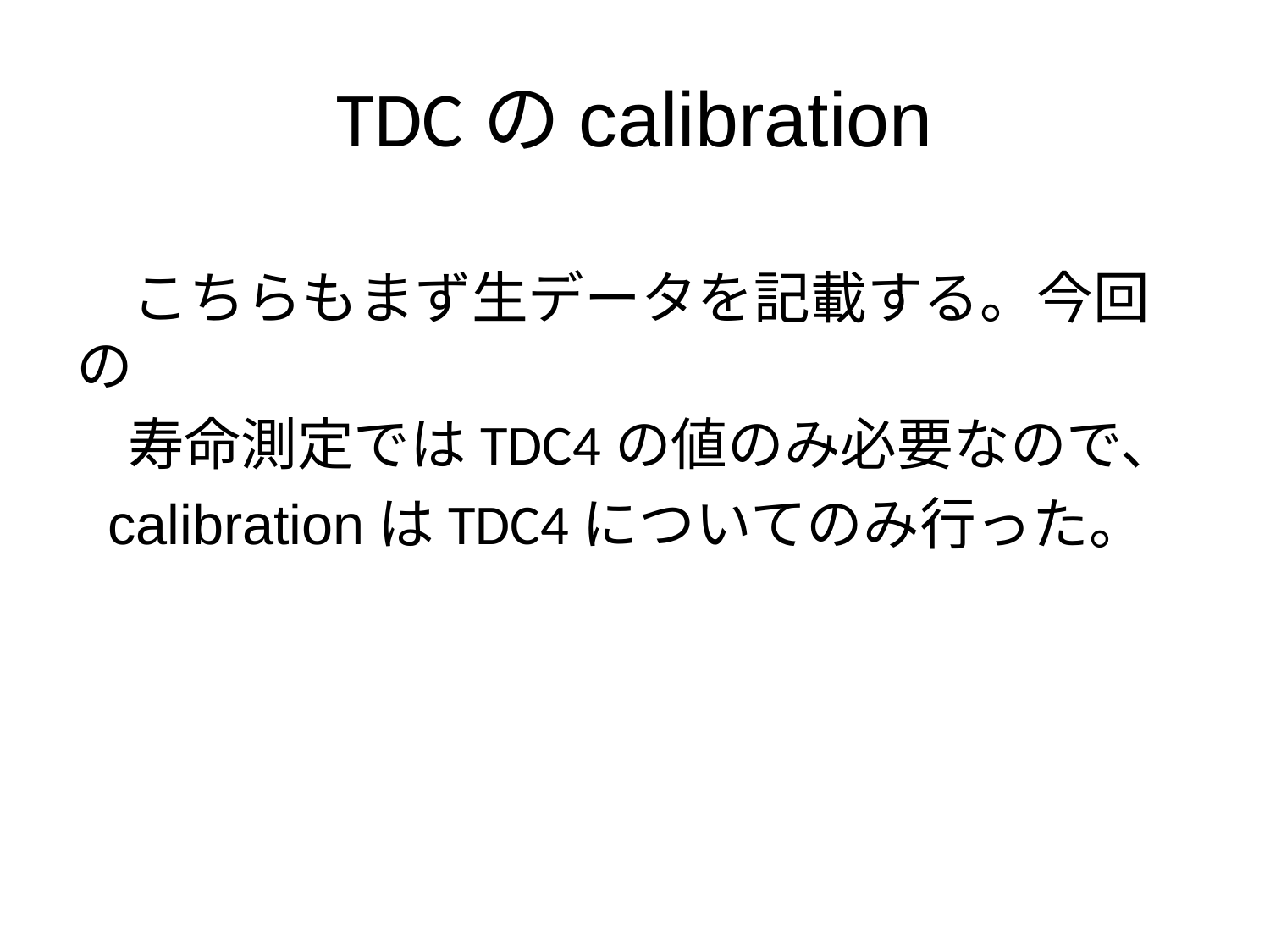

# TDCのcalibration
　こちらもまず生データを記載する。今回の
   寿命測定ではTDC4の値のみ必要なので、
  calibrationはTDC4についてのみ行った。